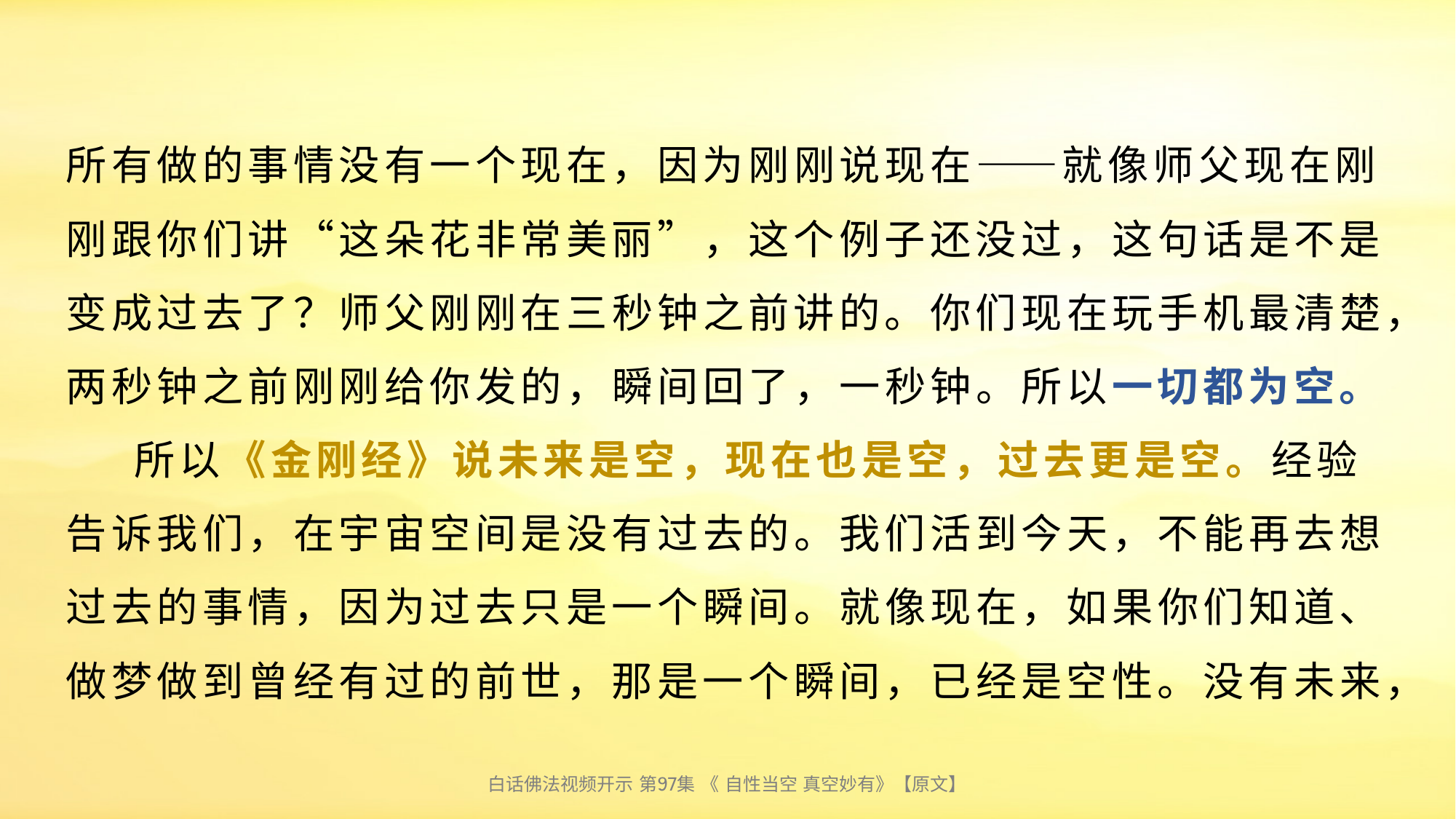

# 所有做的事情没有一个现在，因为刚刚说现在——就像师父现在刚刚跟你们讲“这朵花非常美丽”，这个例子还没过，这句话是不是变成过去了？师父刚刚在三秒钟之前讲的。你们现在玩手机最清楚，两秒钟之前刚刚给你发的，瞬间回了，一秒钟。所以一切都为空。 所以《金刚经》说未来是空，现在也是空，过去更是空。经验告诉我们，在宇宙空间是没有过去的。我们活到今天，不能再去想过去的事情，因为过去只是一个瞬间。就像现在，如果你们知道、做梦做到曾经有过的前世，那是一个瞬间，已经是空性。没有未来，
白话佛法视频开示 第97集 《 自性当空 真空妙有》【原文】